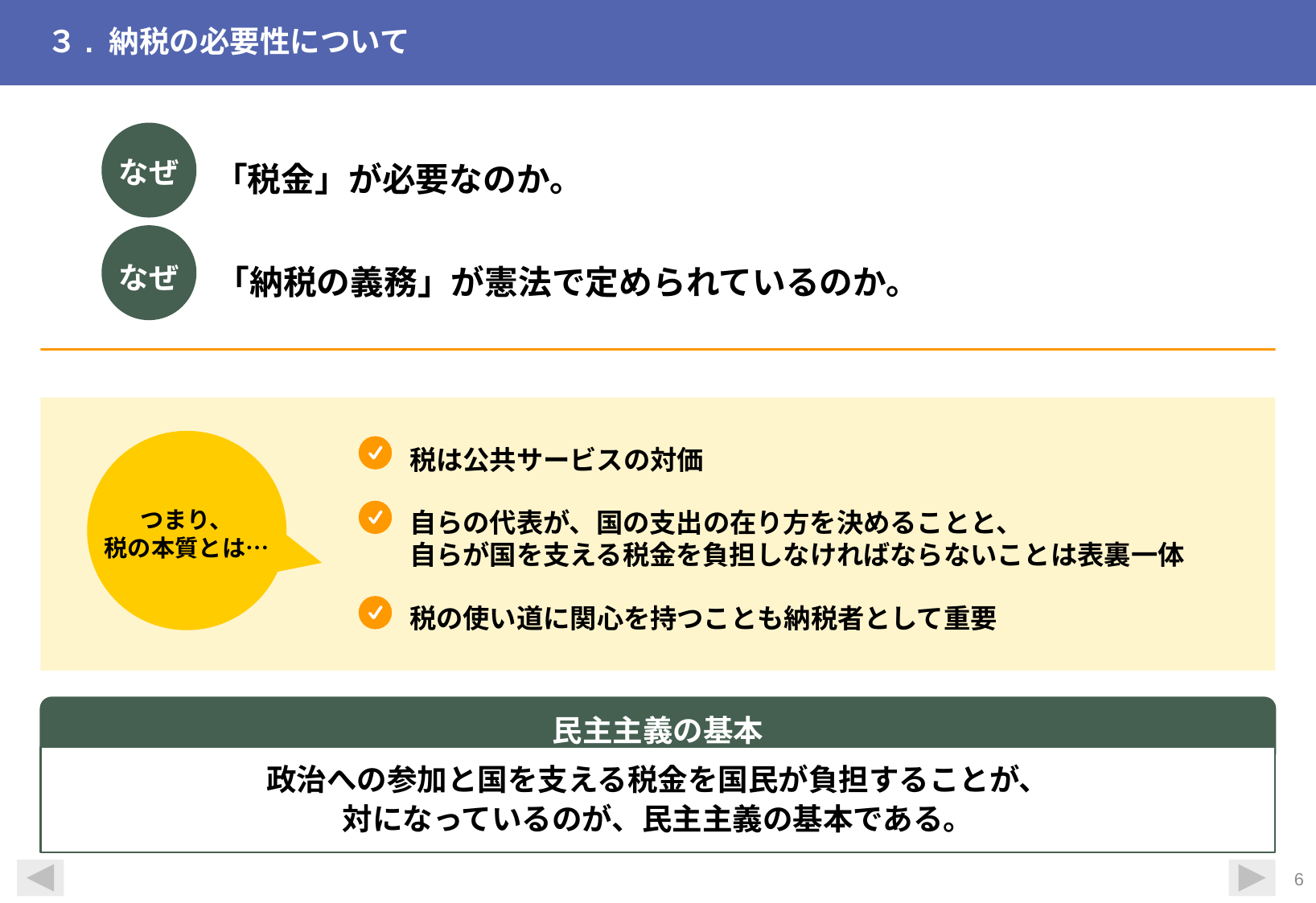

# ３. 納税の必要性について
なぜ
「税金」が必要なのか。
なぜ
「納税の義務」が憲法で定められているのか。

税は公共サービスの対価
つまり、
税の本質とは…
自らの代表が、国の支出の在り方を決めることと、
自らが国を支える税金を負担しなければならないことは表裏一体

税の使い道に関心を持つことも納税者として重要

民主主義の基本

政治への参加と国を支える税金を国民が負担することが、
対になっているのが、民主主義の基本である。
6